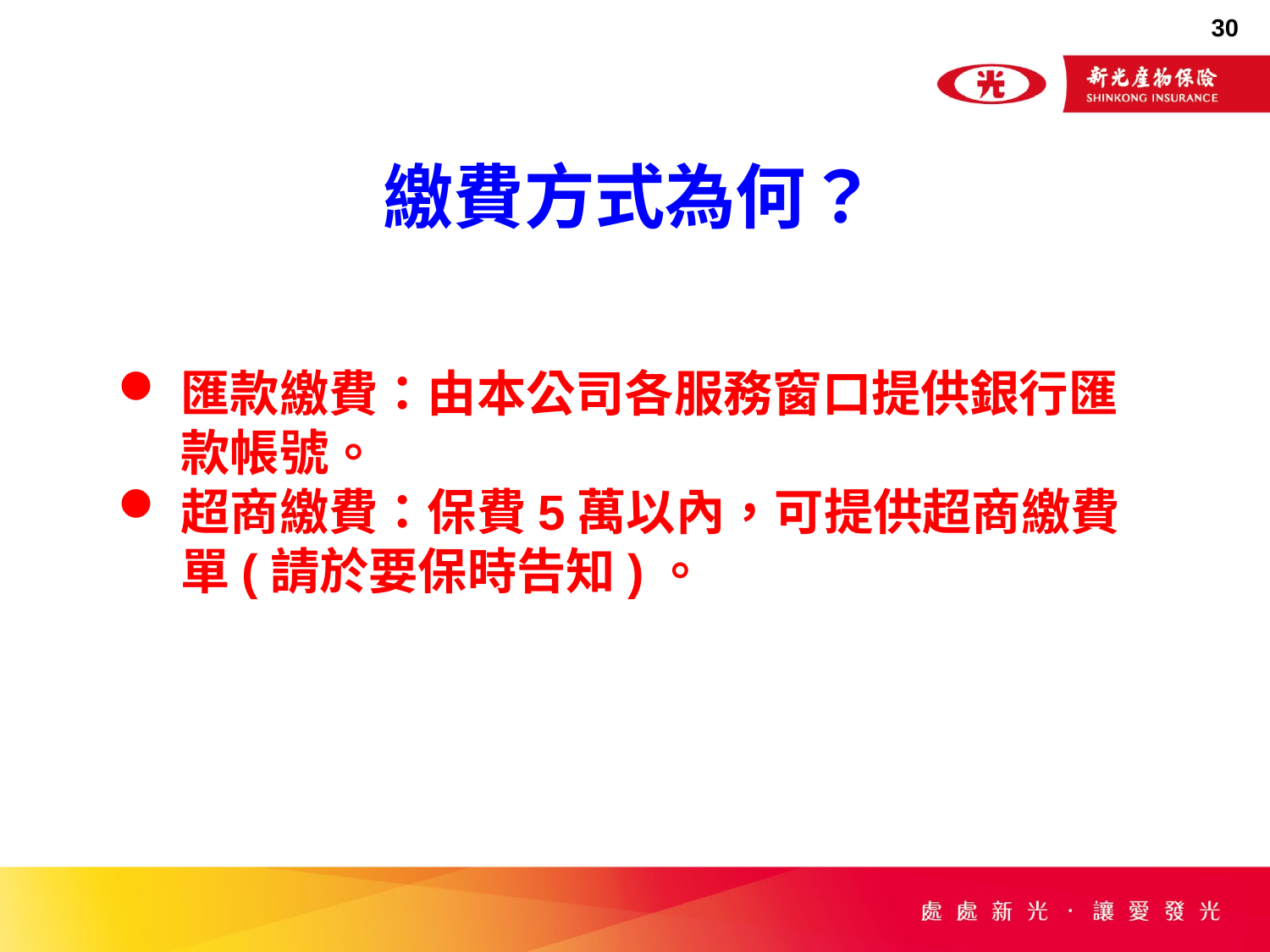

繳費方式為何？
匯款繳費：由本公司各服務窗口提供銀行匯款帳號。
超商繳費：保費5萬以內，可提供超商繳費單(請於要保時告知)。